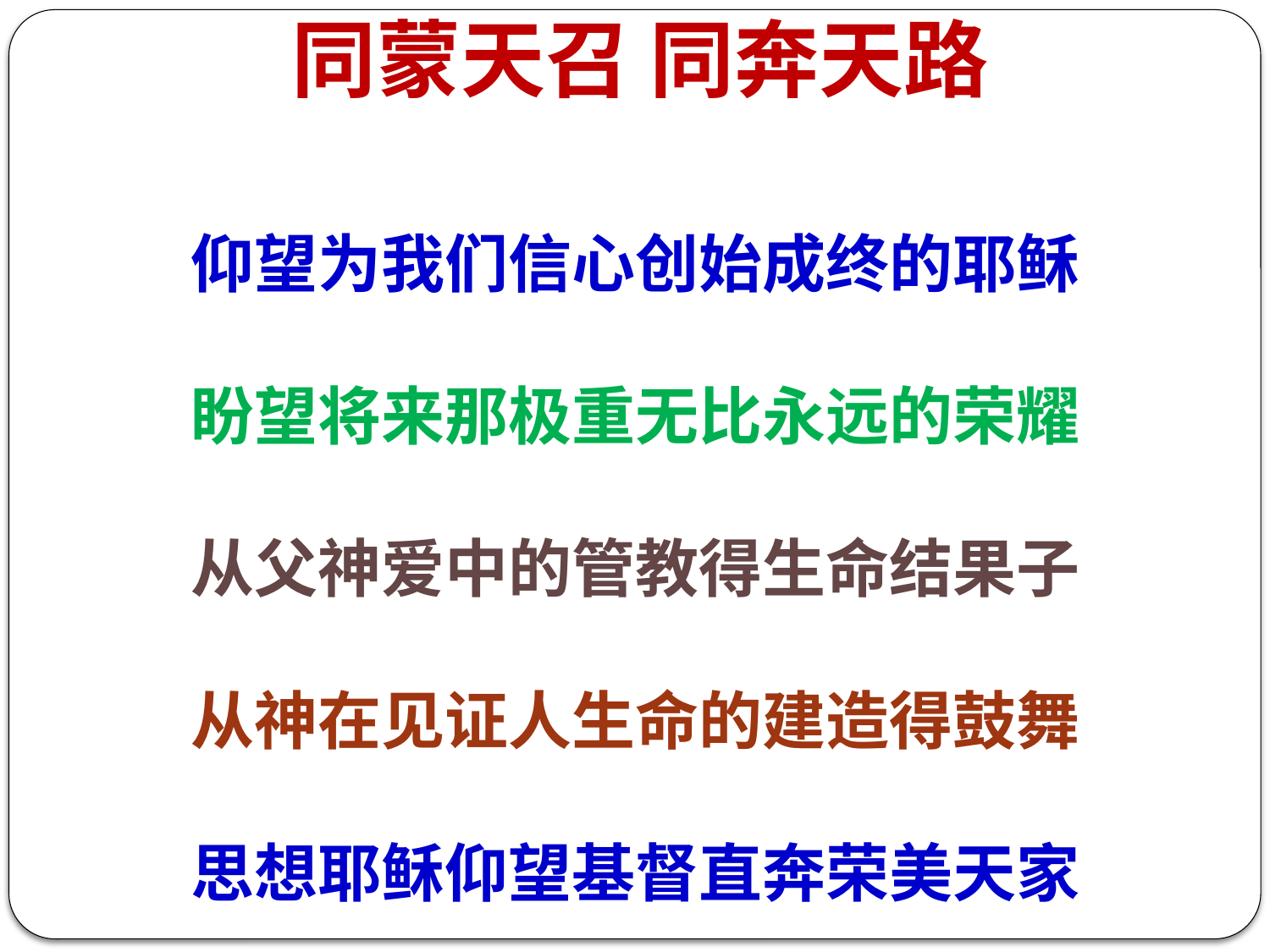

同蒙天召 同奔天路
仰望为我们信心创始成终的耶稣
盼望将来那极重无比永远的荣耀
从父神爱中的管教得生命结果子
从神在见证人生命的建造得鼓舞
思想耶稣仰望基督直奔荣美天家